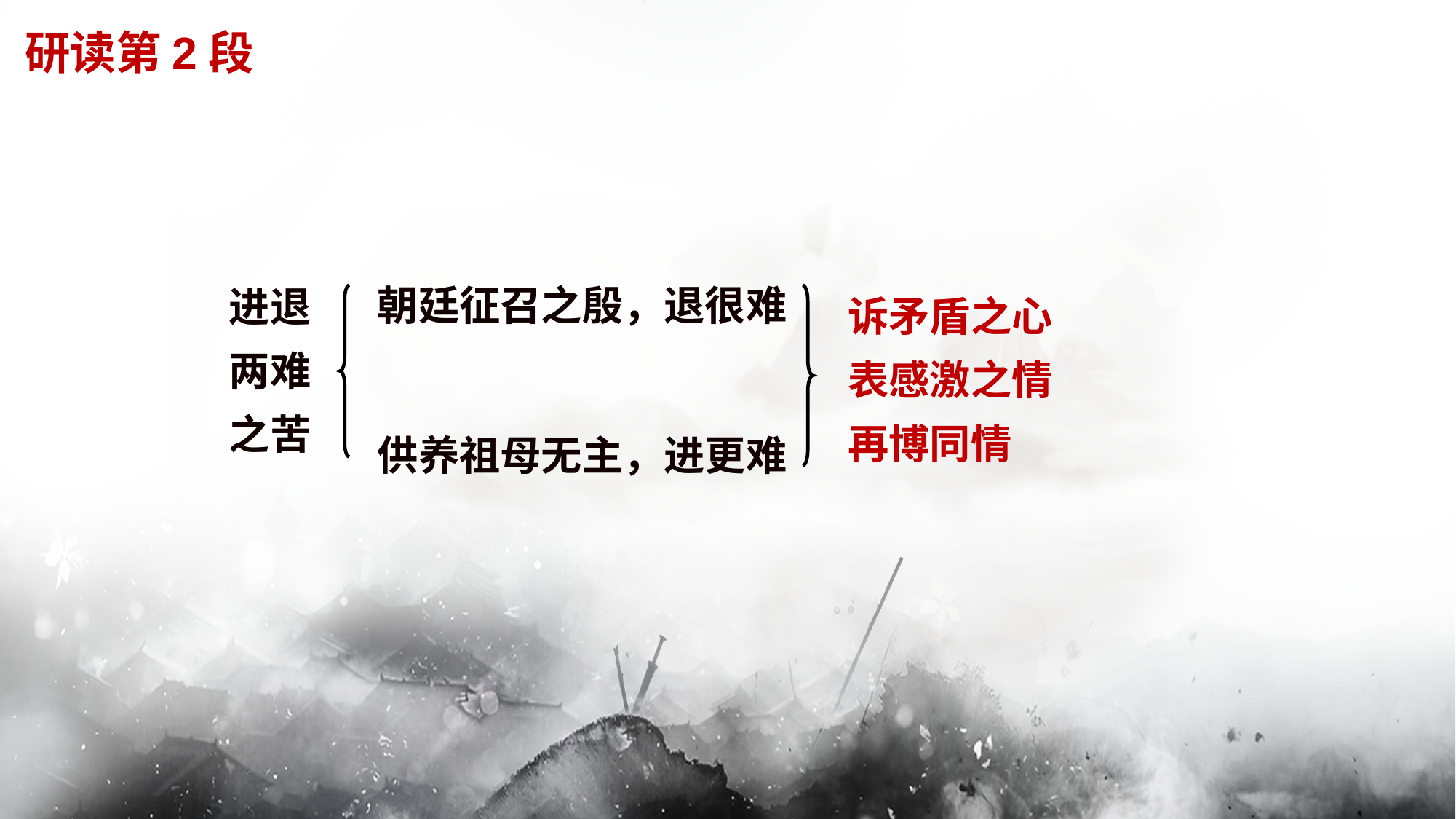

研读第2段
进退两难之苦
诉矛盾之心
表感激之情
再博同情
朝廷征召之殷，退很难

供养祖母无主，进更难